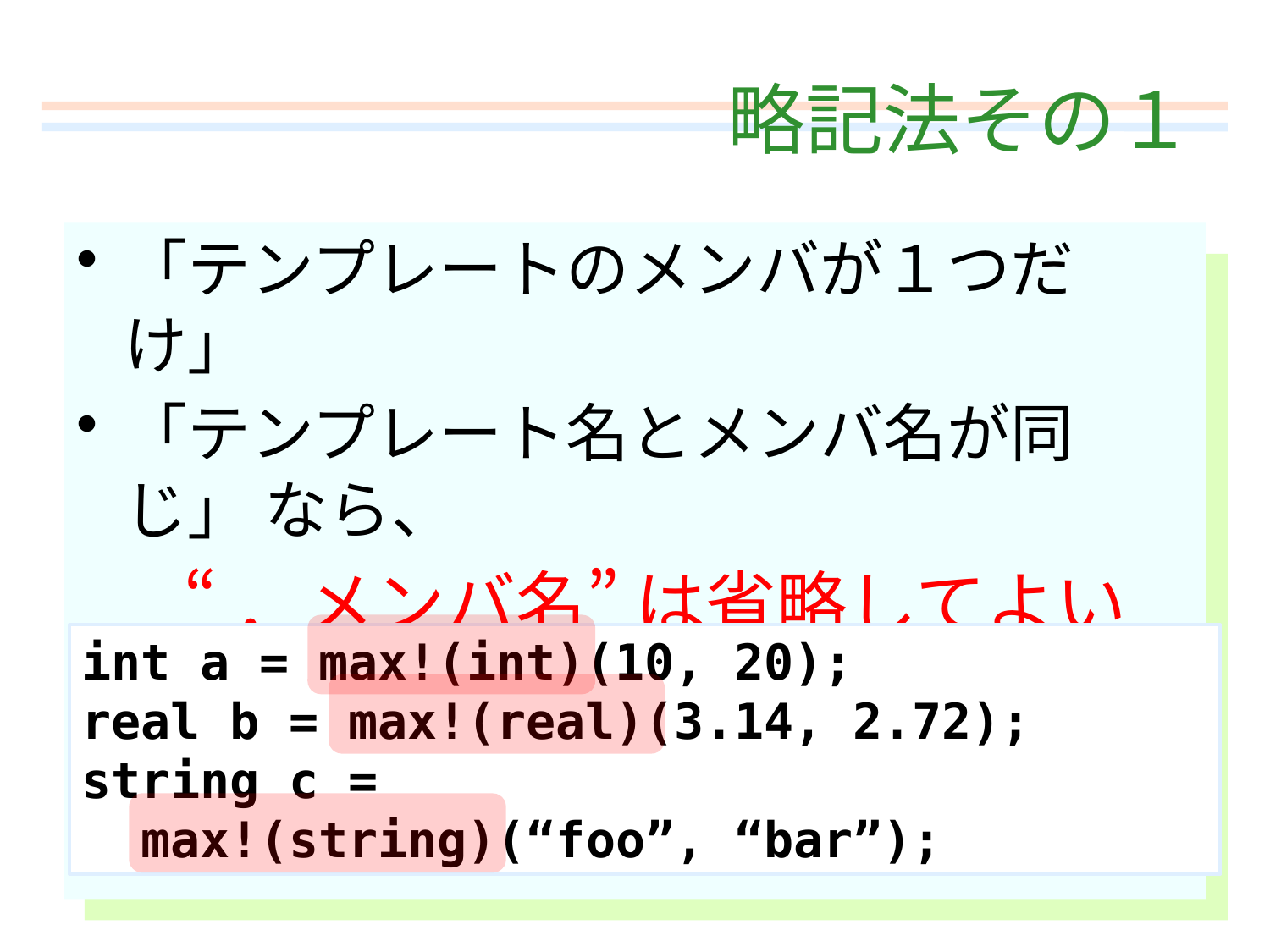

# 略記法その１
「テンプレートのメンバが１つだけ」
「テンプレート名とメンバ名が同じ」 なら、
    “．メンバ名” は省略してよい

int a = max!(int)(10, 20);
real b = max!(real)(3.14, 2.72);
string c =
  max!(string)(“foo”, “bar”);